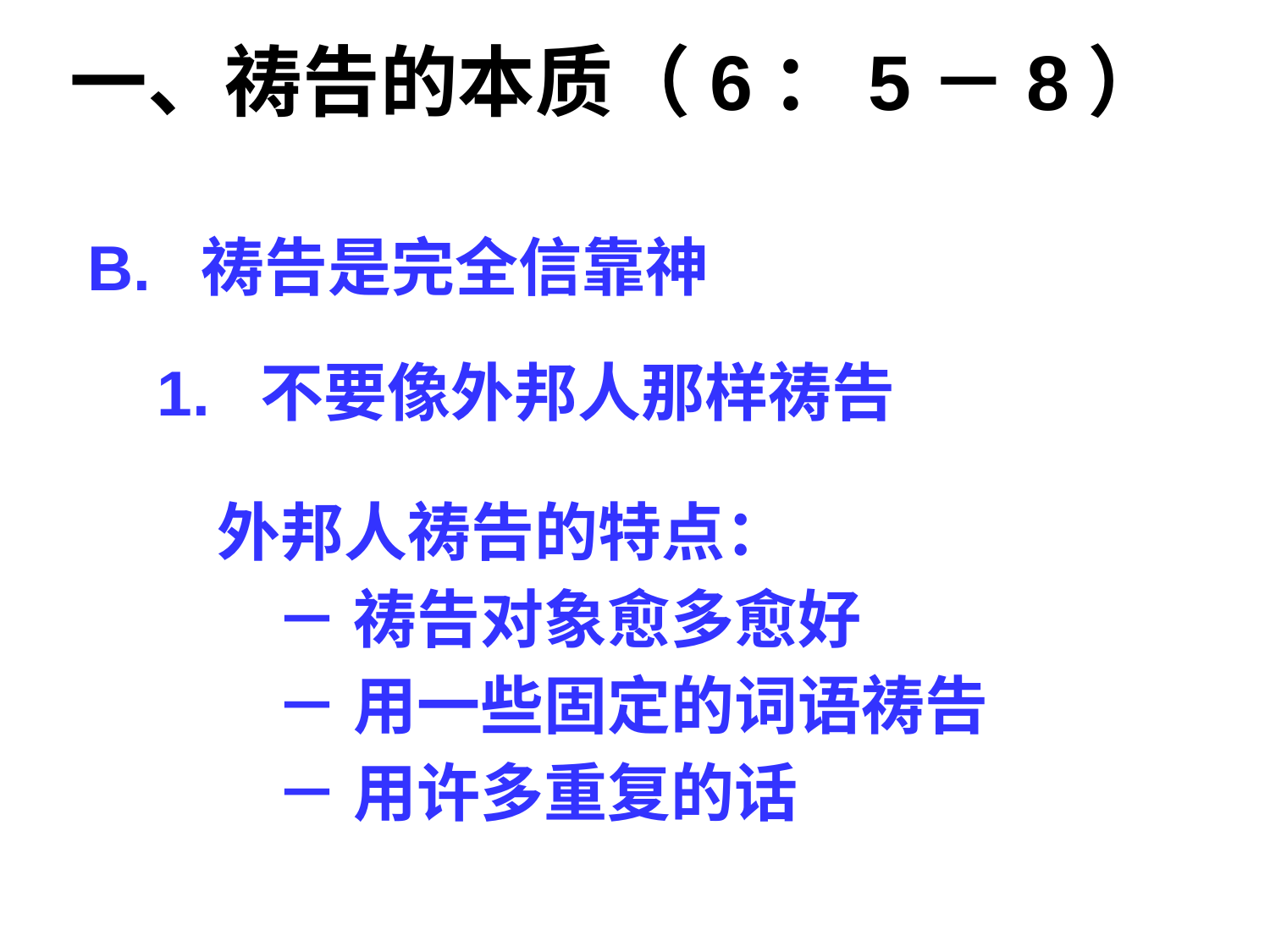

# 一、祷告的本质（6：5－8）
B.  祷告是完全信靠神
1.  不要像外邦人那样祷告
外邦人祷告的特点：
   － 祷告对象愈多愈好
   － 用一些固定的词语祷告
   － 用许多重复的话